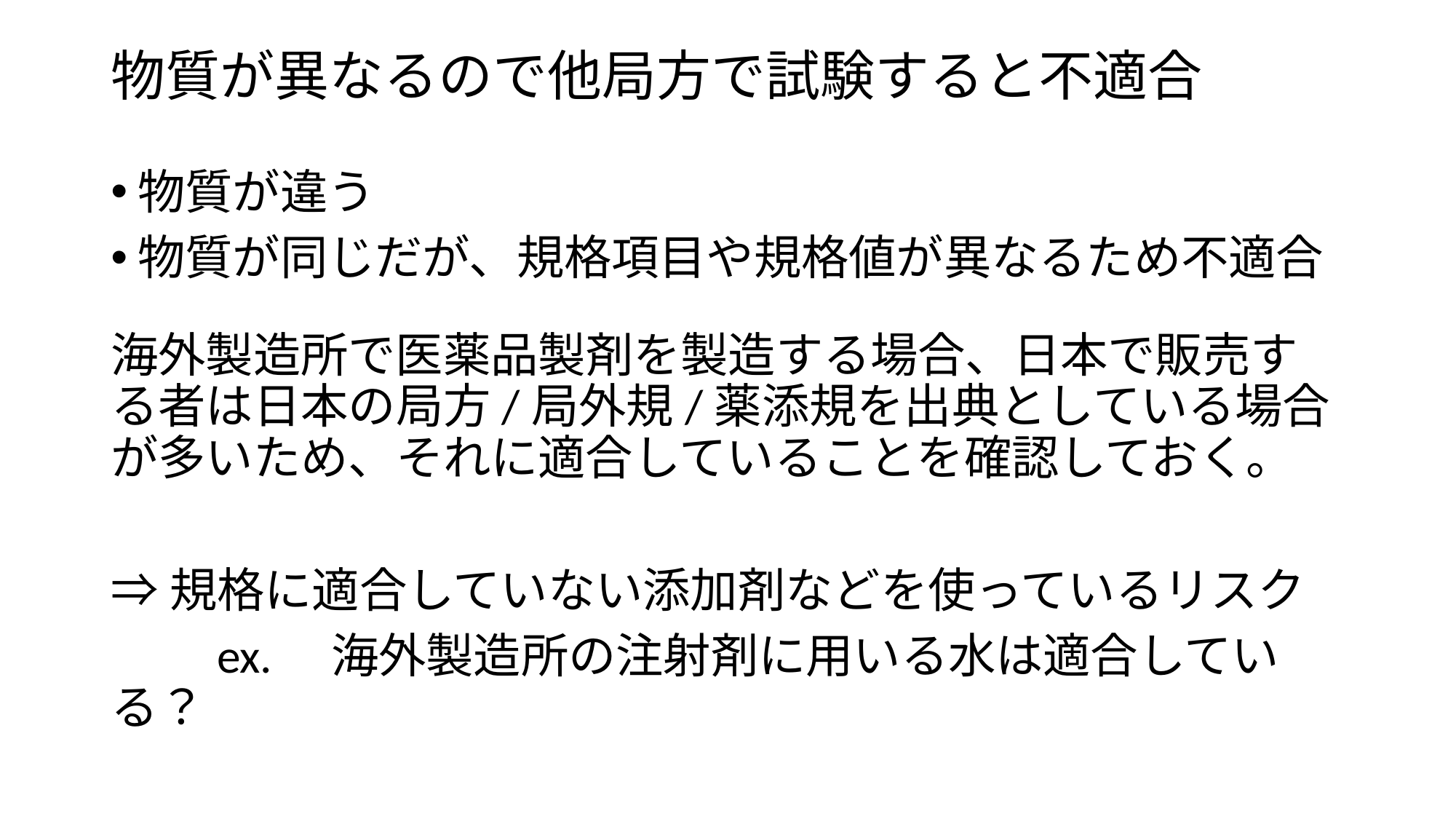

# 物質が異なるので他局方で試験すると不適合
物質が違う
物質が同じだが、規格項目や規格値が異なるため不適合

海外製造所で医薬品製剤を製造する場合、日本で販売する者は日本の局方/局外規/薬添規を出典としている場合が多いため、それに適合していることを確認しておく。

⇒規格に適合していない添加剤などを使っているリスク
　　ex.　海外製造所の注射剤に用いる水は適合している？